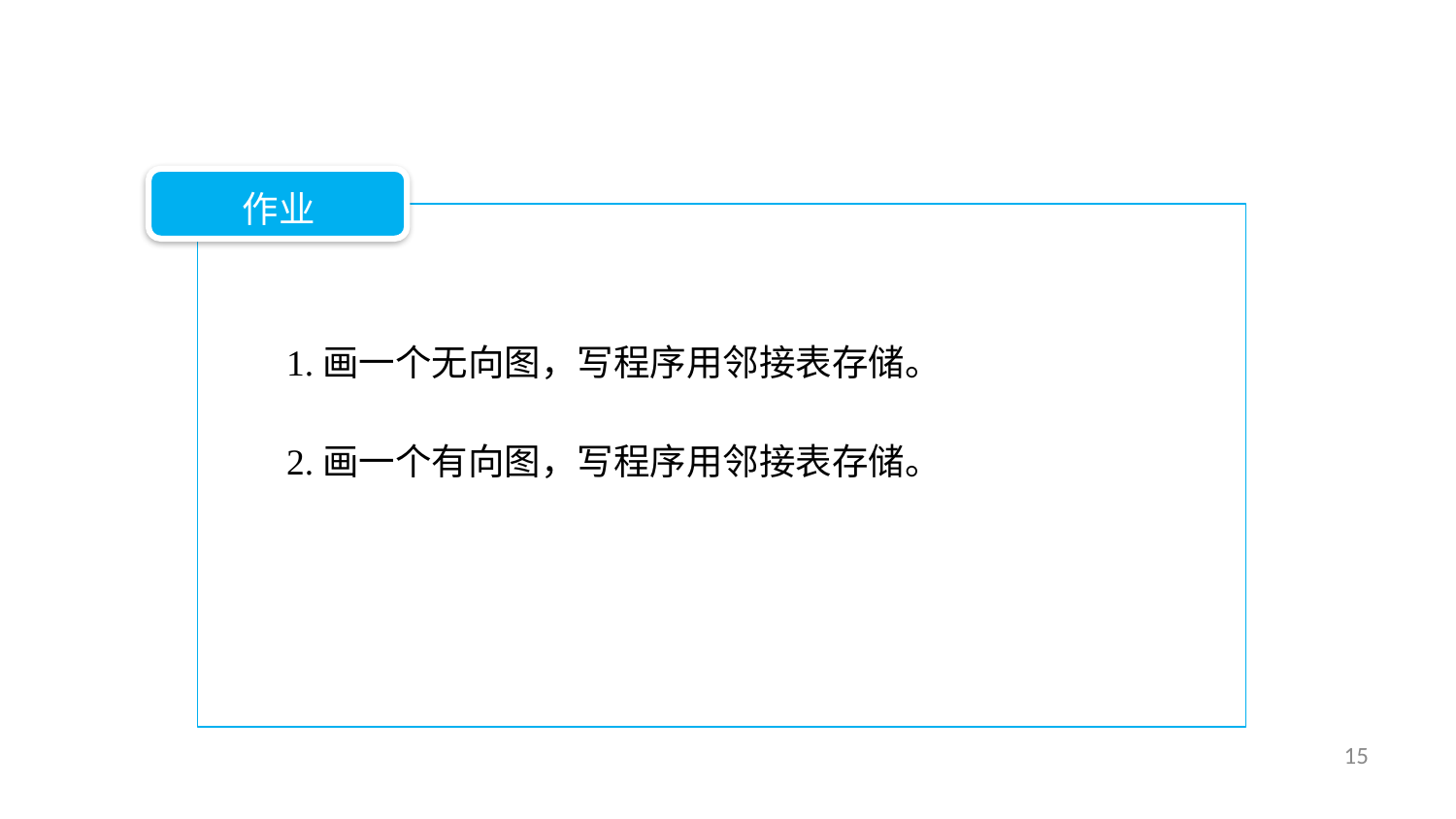

作业
1.画一个无向图，写程序用邻接表存储。
2.画一个有向图，写程序用邻接表存储。
15